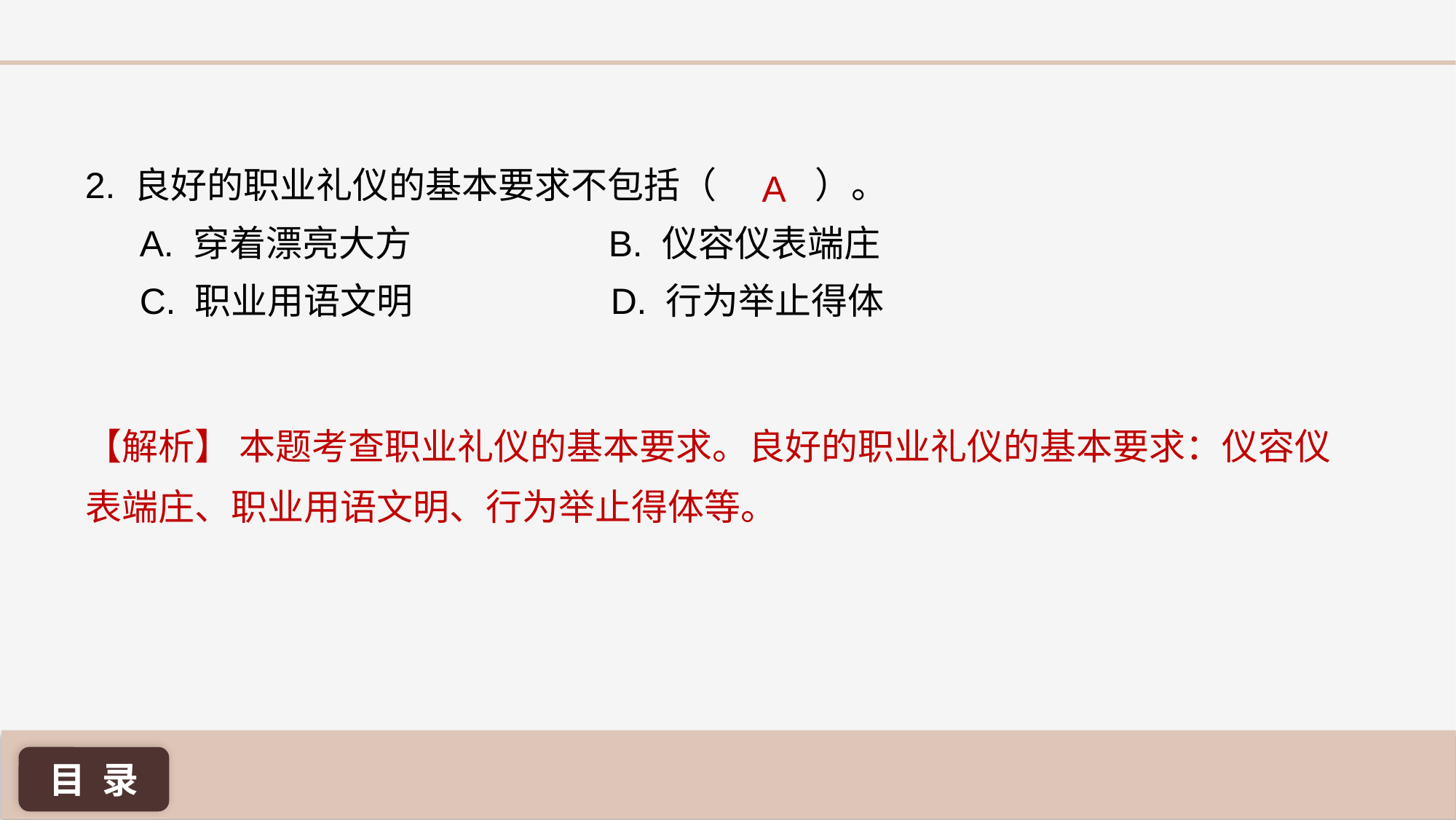

2. 良好的职业礼仪的基本要求不包括（            ）。
A. 穿着漂亮大方                       B. 仪容仪表端庄
C. 职业用语文明                       D. 行为举止得体
A
【解析】 本题考查职业礼仪的基本要求。良好的职业礼仪的基本要求：仪容仪表端庄、职业用语文明、行为举止得体等。